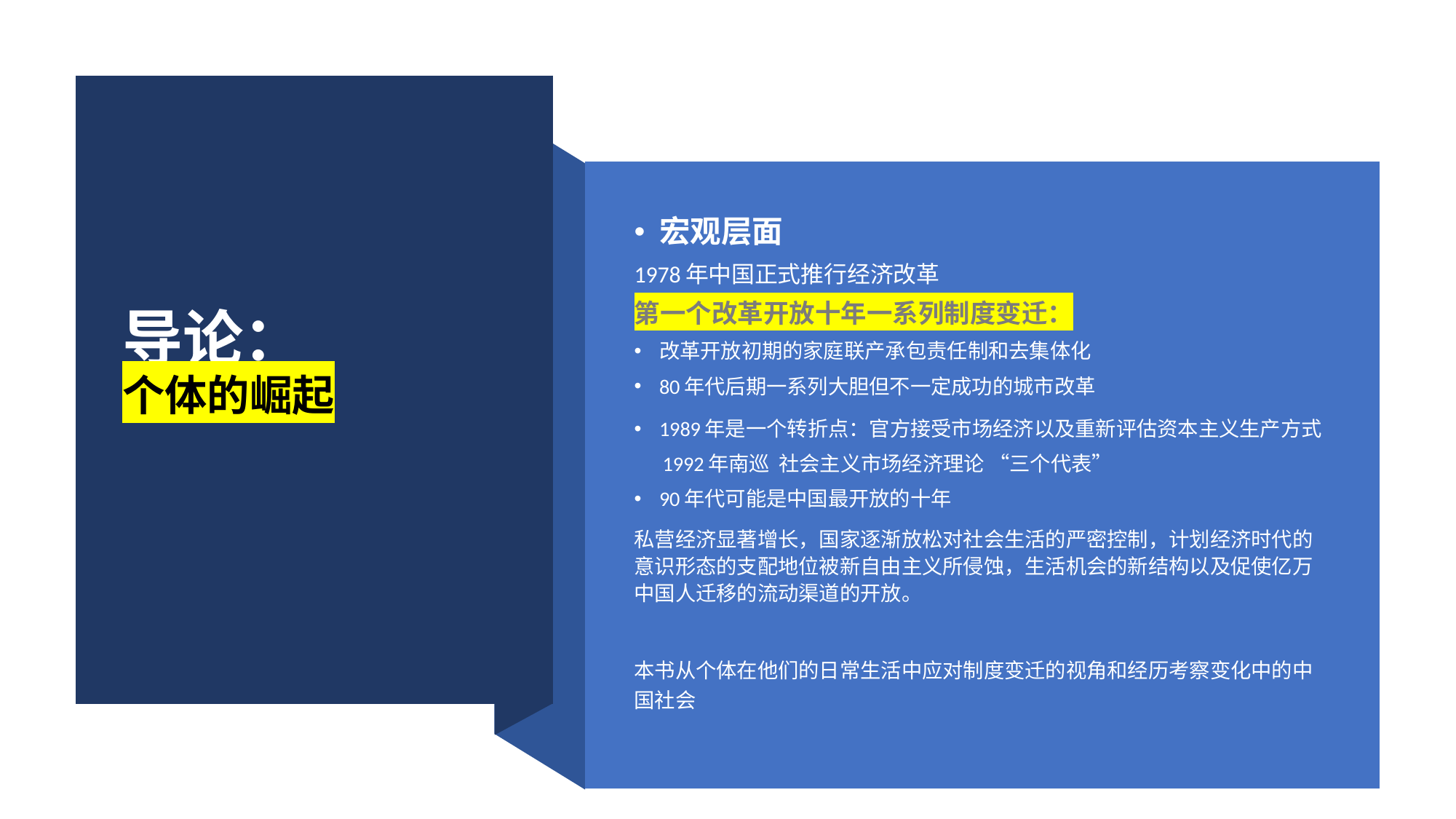

# 导论： 个体的崛起

宏观层面
1978年中国正式推行经济改革
第一个改革开放十年一系列制度变迁：
改革开放初期的家庭联产承包责任制和去集体化
80年代后期一系列大胆但不一定成功的城市改革
1989年是一个转折点：官方接受市场经济以及重新评估资本主义生产方式
      1992年南巡  社会主义市场经济理论 “三个代表”
90年代可能是中国最开放的十年
私营经济显著增长，国家逐渐放松对社会生活的严密控制，计划经济时代的意识形态的支配地位被新自由主义所侵蚀，生活机会的新结构以及促使亿万中国人迁移的流动渠道的开放。

本书从个体在他们的日常生活中应对制度变迁的视角和经历考察变化中的中国社会